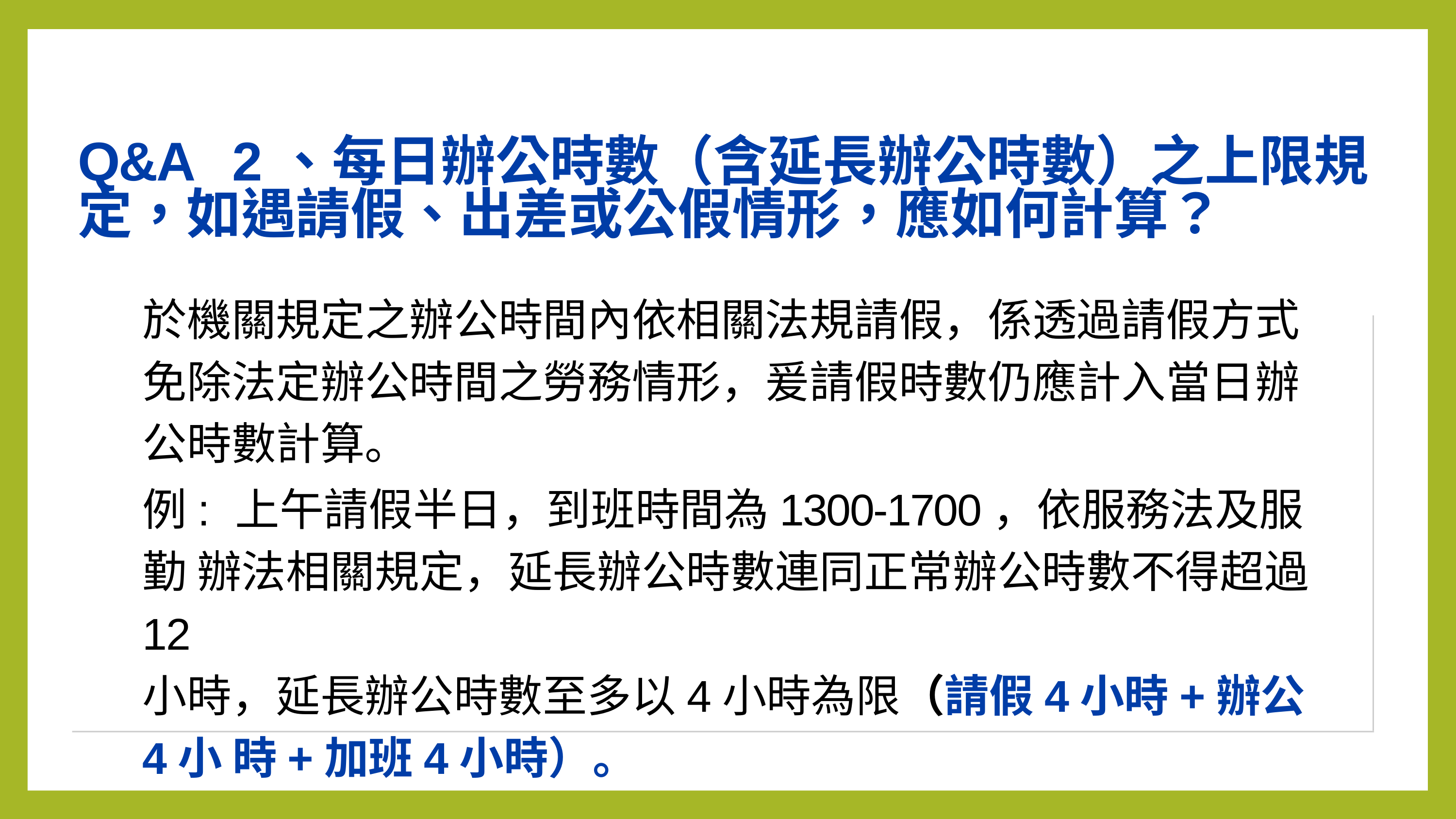

# Q&A	2、每日辦公時數（含延長辦公時數）之上限規定，如遇請假、出差或公假情形，應如何計算？
於機關規定之辦公時間內依相關法規請假，係透過請假⽅式 免除法定辦公時間之勞務情形，爰請假時數仍應計⼊當⽇辦 公時數計算。
例: 上午請假半⽇，到班時間為1300-1700，依服務法及服勤 辦法相關規定，延⻑辦公時數連同正常辦公時數不得超過12
⼩時，延⻑辦公時數⾄多以4⼩時為限（請假4⼩時+辦公4⼩ 時+加班4⼩時）。